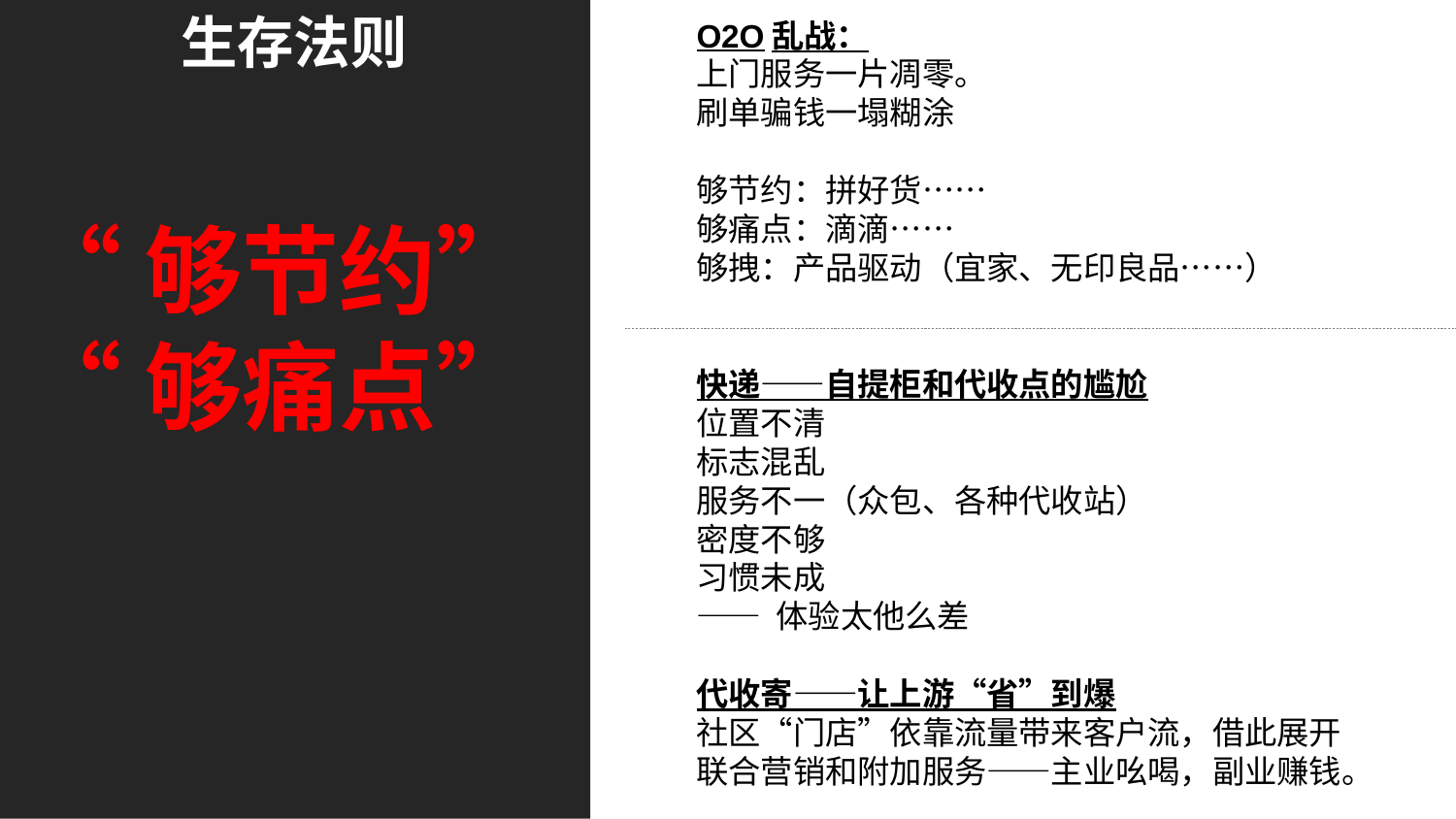

生存法则
O2O乱战：
上门服务一片凋零。
刷单骗钱一塌糊涂

够节约：拼好货……
够痛点：滴滴……
够拽：产品驱动（宜家、无印良品……）

快递——自提柜和代收点的尴尬
位置不清
标志混乱
服务不一（众包、各种代收站）
密度不够
习惯未成
—— 体验太他么差

代收寄——让上游“省”到爆
社区“门店”依靠流量带来客户流，借此展开联合营销和附加服务——主业吆喝，副业赚钱。
“够节约”
“够痛点”